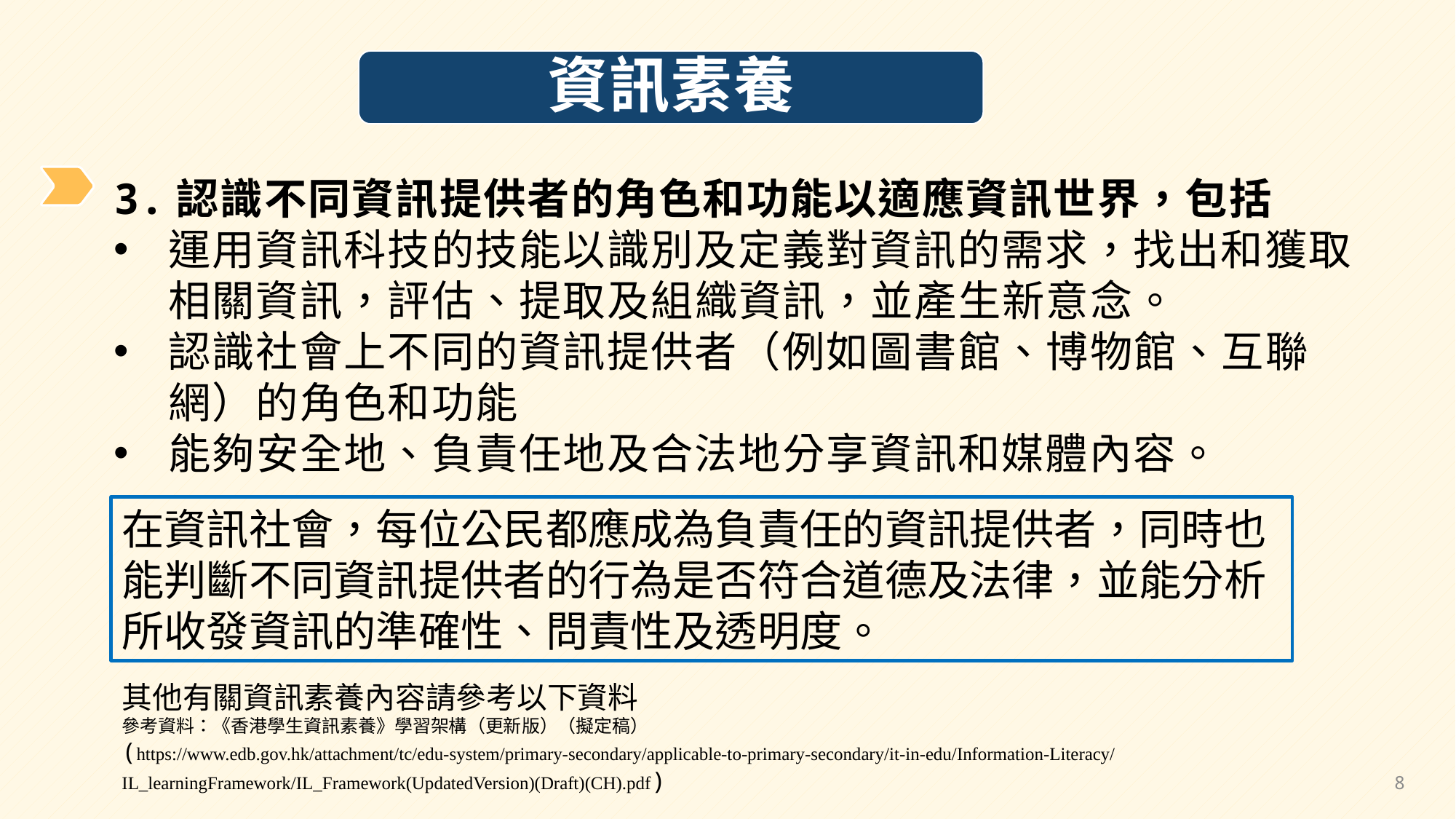

資訊素養

3.認識不同資訊提供者的角色和功能以適應資訊世界，包括
運用資訊科技的技能以識別及定義對資訊的需求，找出和獲取相關資訊，評估、提取及組織資訊，並產生新意念。
認識社會上不同的資訊提供者（例如圖書館、博物館、互聯網）的角色和功能
能夠安全地、負責任地及合法地分享資訊和媒體內容。

在資訊社會，每位公民都應成為負責任的資訊提供者，同時也能判斷不同資訊提供者的行為是否符合道德及法律，並能分析所收發資訊的準確性、問責性及透明度。
其他有關資訊素養內容請參考以下資料
參考資料：《香港學生資訊素養》學習架構（更新版）（擬定稿）
(https://www.edb.gov.hk/attachment/tc/edu-system/primary-secondary/applicable-to-primary-secondary/it-in-edu/Information-Literacy/IL_learningFramework/IL_Framework(UpdatedVersion)(Draft)(CH).pdf)